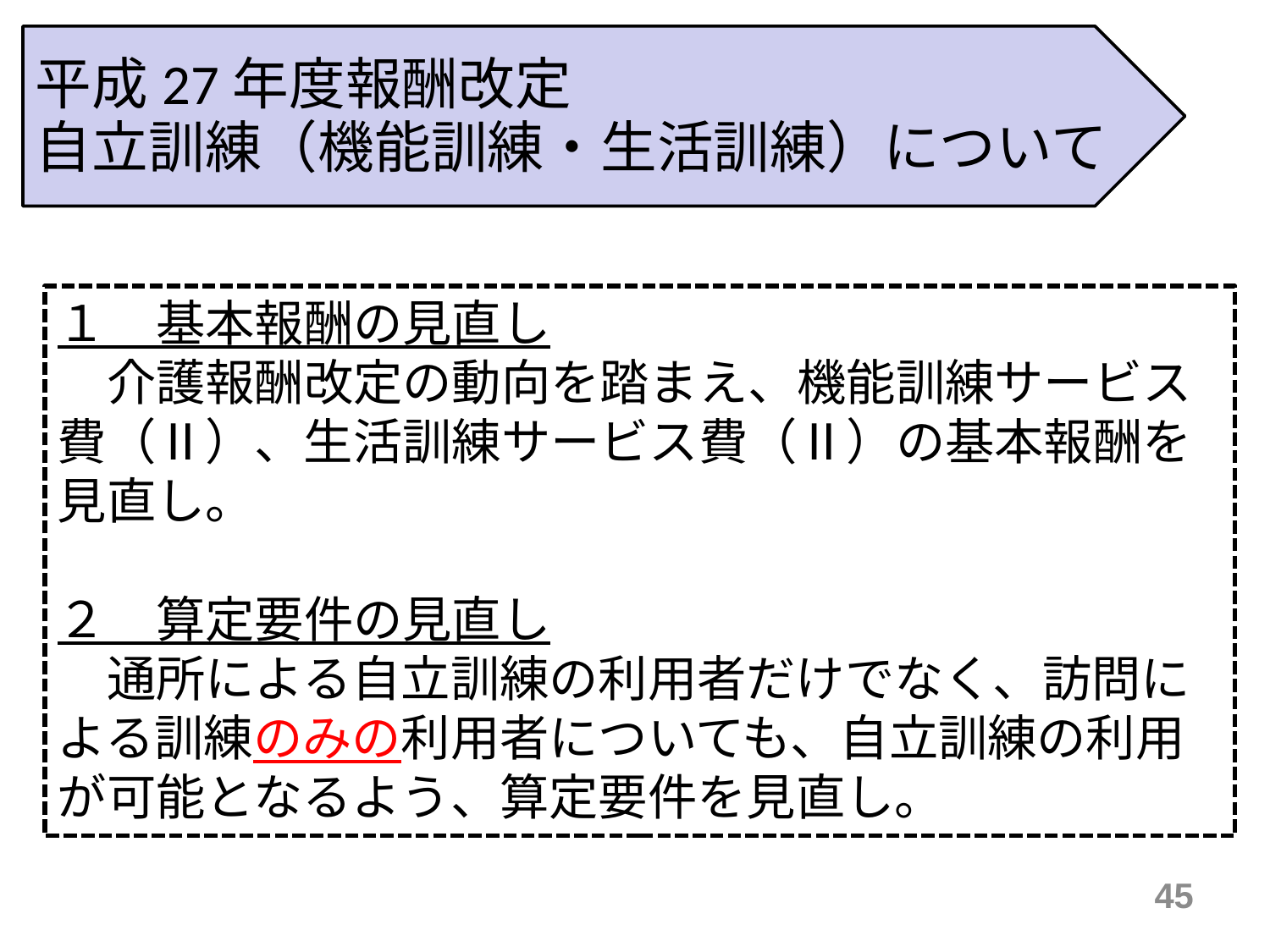

平成27年度報酬改定
自立訓練（機能訓練・生活訓練）について
１　基本報酬の見直し
　介護報酬改定の動向を踏まえ、機能訓練サービス費（Ⅱ）、生活訓練サービス費（Ⅱ）の基本報酬を見直し。

２　算定要件の見直し
　通所による自立訓練の利用者だけでなく、訪問による訓練のみの利用者についても、自立訓練の利用が可能となるよう、算定要件を見直し。

45